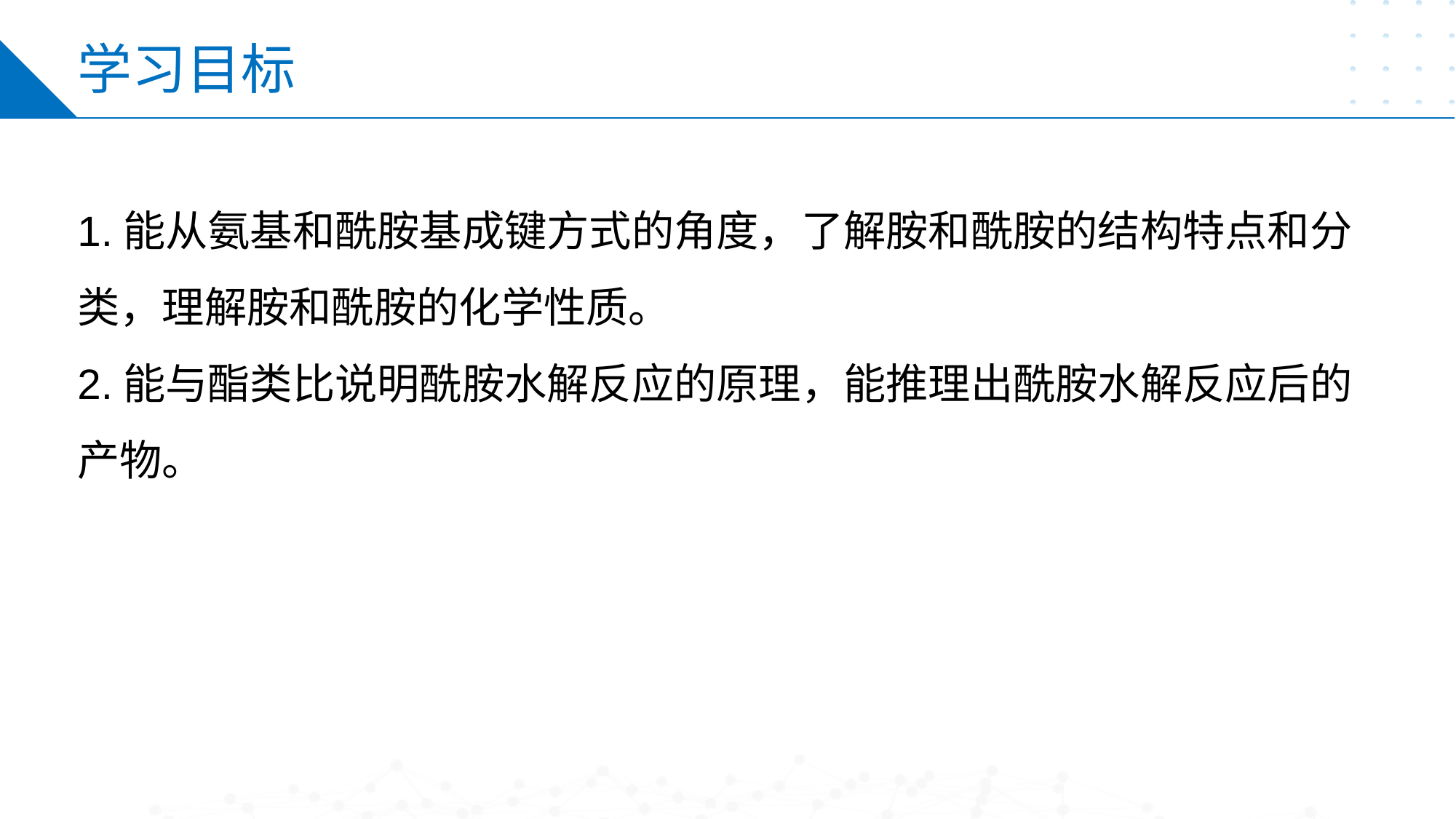

学习目标
1.能从氨基和酰胺基成键方式的角度，了解胺和酰胺的结构特点和分类，理解胺和酰胺的化学性质。
2.能与酯类比说明酰胺水解反应的原理，能推理出酰胺水解反应后的产物。